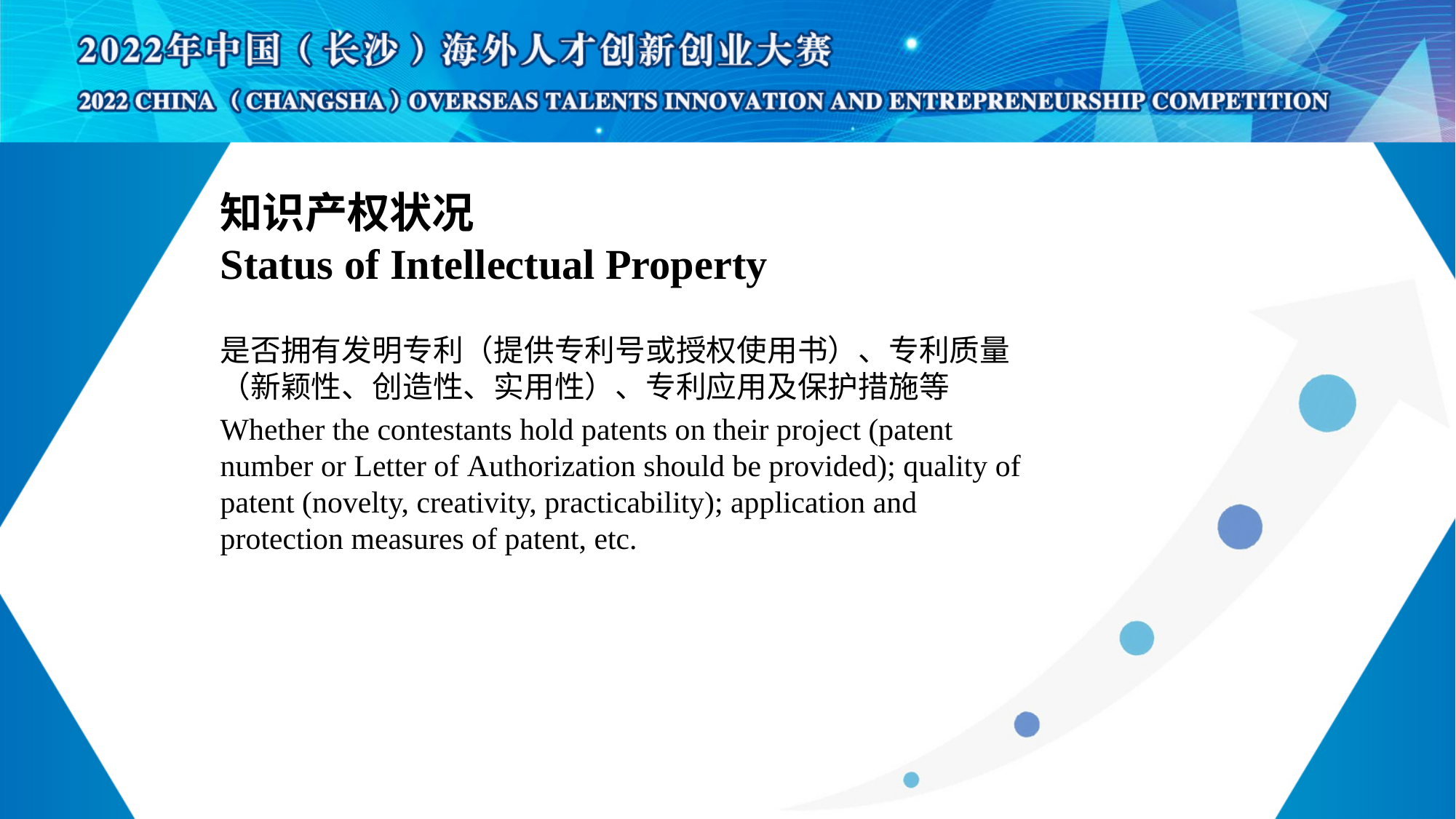

# 知识产权状况 Status of Intellectual Property
是否拥有发明专利（提供专利号或授权使用书）、专利质量（新颖性、创造性、实用性）、专利应用及保护措施等
Whether the contestants hold patents on their project (patent number or Letter of Authorization should be provided); quality of patent (novelty, creativity, practicability); application and protection measures of patent, etc.